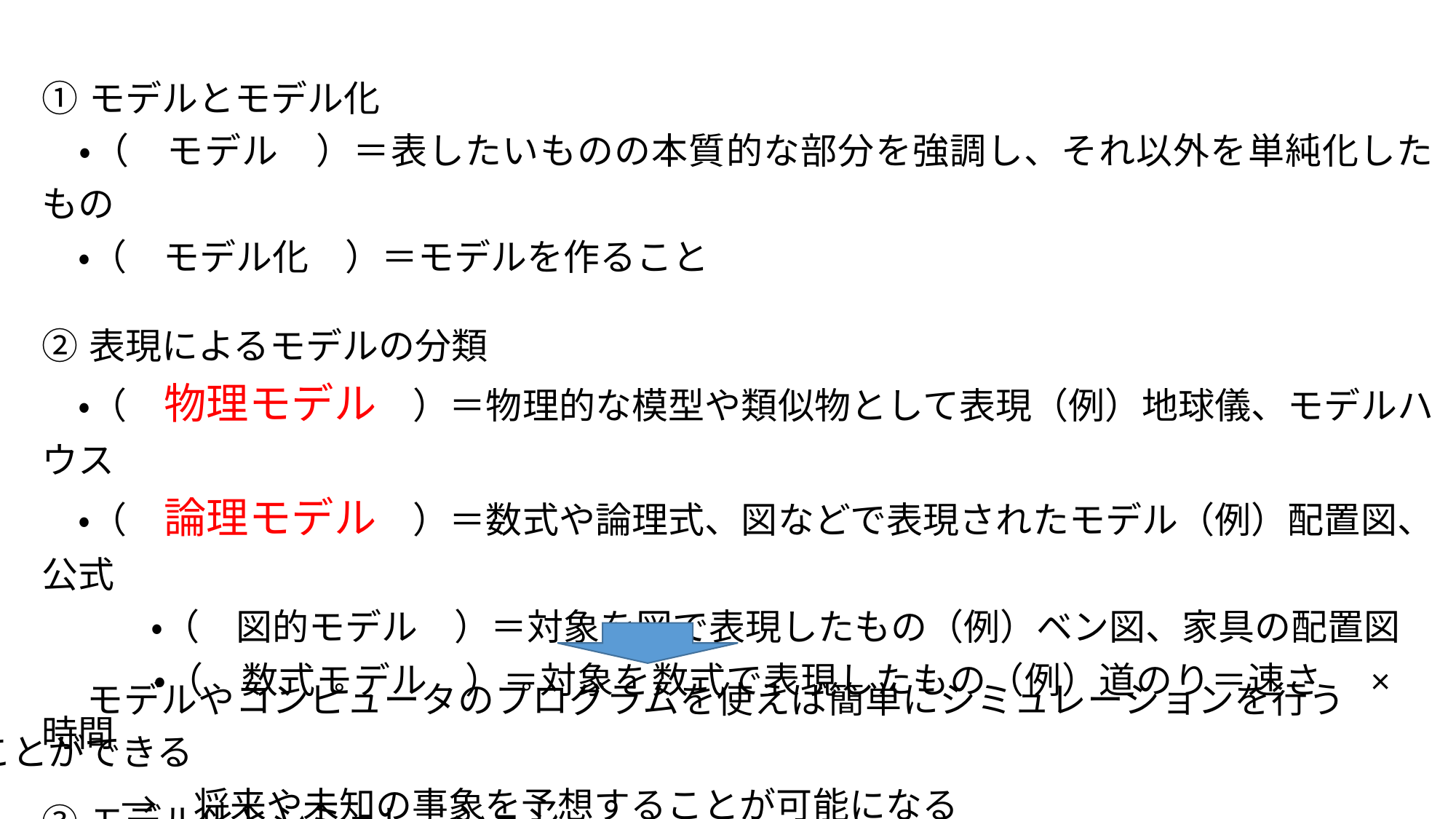

| ①モデルとモデル化 |
| --- |
| ・（　モデル　）＝表したいものの本質的な部分を強調し、それ以外を単純化したもの |
| ・（　モデル化　）＝モデルを作ること |
|  |
| ②表現によるモデルの分類 |
| ・（　物理モデル　）＝物理的な模型や類似物として表現（例）地球儀、モデルハウス |
| ・（　論理モデル　）＝数式や論理式、図などで表現されたモデル（例）配置図、公式 |
| ・（　図的モデル　）＝対象を図で表現したもの（例）ベン図、家具の配置図 |
| ・（　数式モデル　）＝対象を数式で表現したもの（例）道のり＝速さ　×　時間 |
|  |
| ③モデル化とシミュレーション |
| ・（　シミュレーション　）＝現象の予測をするためにモデルを使って試してみること |

| モデルやコンピュータのプログラムを使えば簡単にシミュレーションを行うことができる |
| --- |
| →　将来や未知の事象を予想することが可能になる |